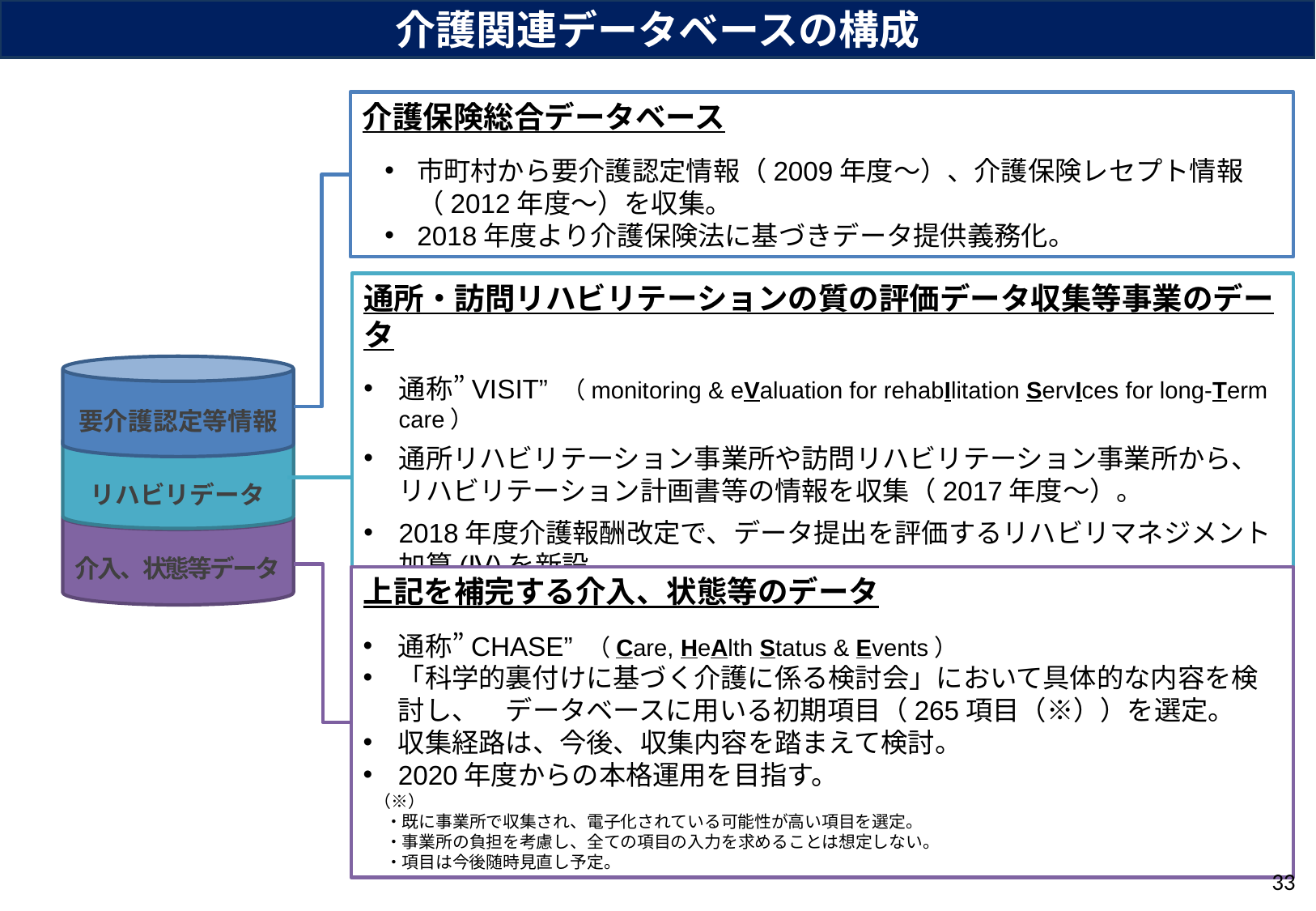

介護関連データベースの構成
介護保険総合データベース

市町村から要介護認定情報（2009年度～）、介護保険レセプト情報（2012年度～）を収集。
2018年度より介護保険法に基づきデータ提供義務化。
通所・訪問リハビリテーションの質の評価データ収集等事業のデータ

通称”VISIT” （monitoring & eValuation for rehabIlitation ServIces for long-Term care）
通所リハビリテーション事業所や訪問リハビリテーション事業所から、リハビリテーション計画書等の情報を収集（2017年度～）。
2018年度介護報酬改定で、データ提出を評価するリハビリマネジメント加算(Ⅳ)を新設。

要介護認定等情報

リハビリデータ

介入、状態等データ
上記を補完する介入、状態等のデータ

通称”CHASE” （Care, HeAlth Status & Events）
「科学的裏付けに基づく介護に係る検討会」において具体的な内容を検討し、　データベースに用いる初期項目（265項目（※））を選定。
収集経路は、今後、収集内容を踏まえて検討。
2020年度からの本格運用を目指す。
（※）
・既に事業所で収集され、電子化されている可能性が高い項目を選定。
・事業所の負担を考慮し、全ての項目の入力を求めることは想定しない。
・項目は今後随時見直し予定。
33